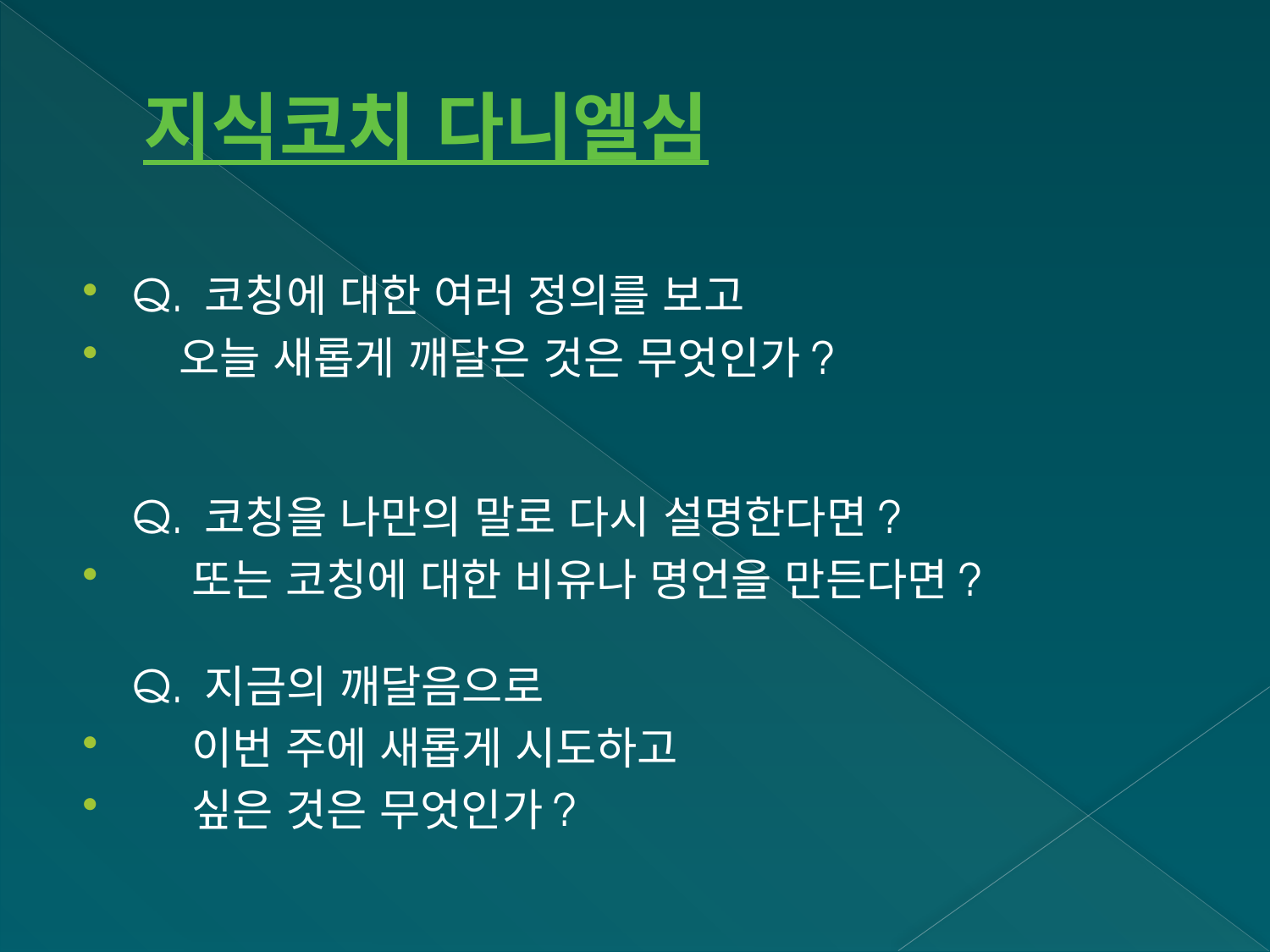

# 지식코치 다니엘심
Q. 코칭에 대한 여러 정의를 보고
   오늘 새롭게 깨달은 것은 무엇인가?
Q. 코칭을 나만의 말로 다시 설명한다면?
    또는 코칭에 대한 비유나 명언을 만든다면?
Q. 지금의 깨달음으로
    이번 주에 새롭게 시도하고
    싶은 것은 무엇인가?